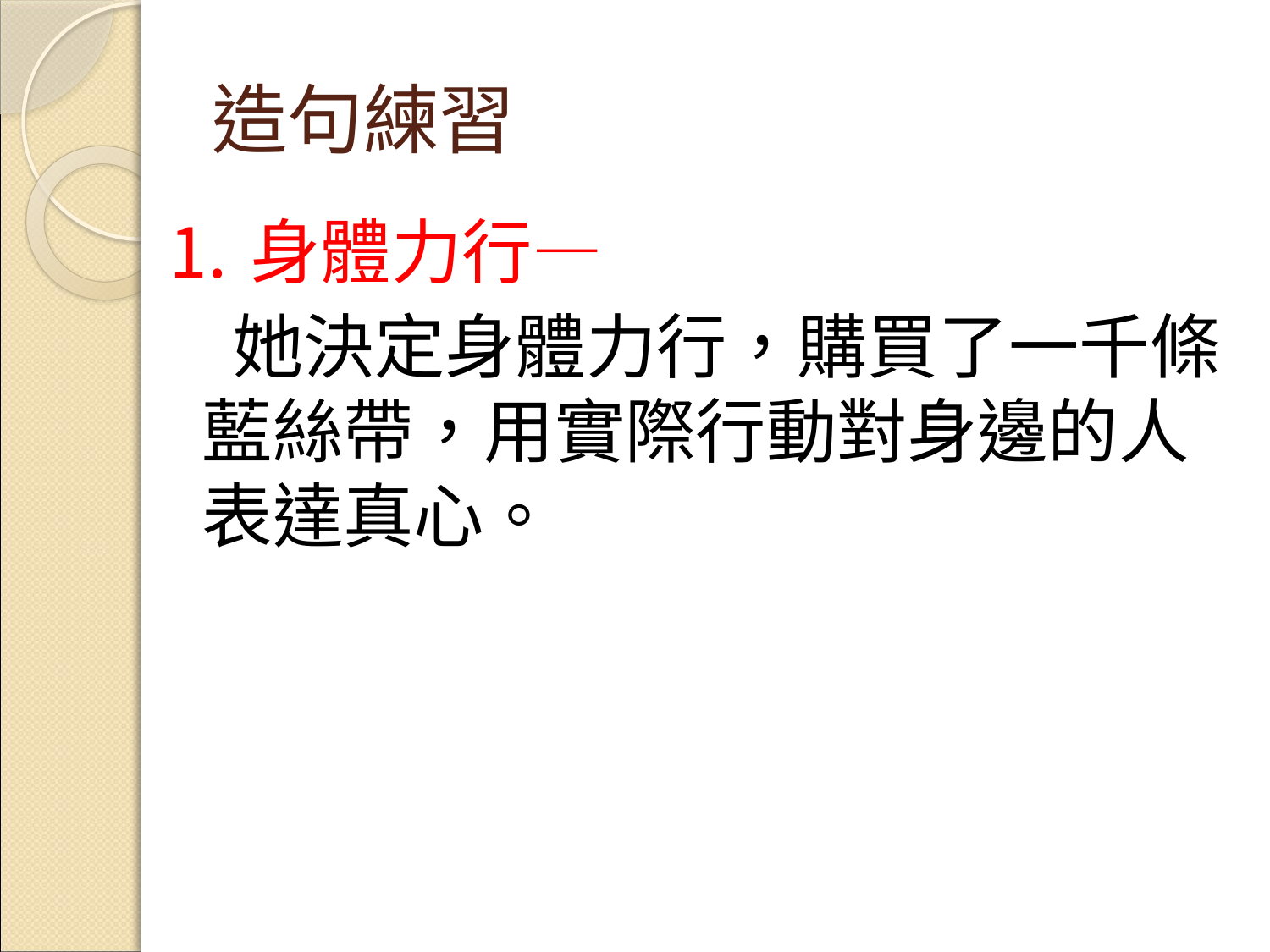

造句練習
⒈身體力行—
　她決定身體力行，購買了一千條藍絲帶，用實際行動對身邊的人表達真心。